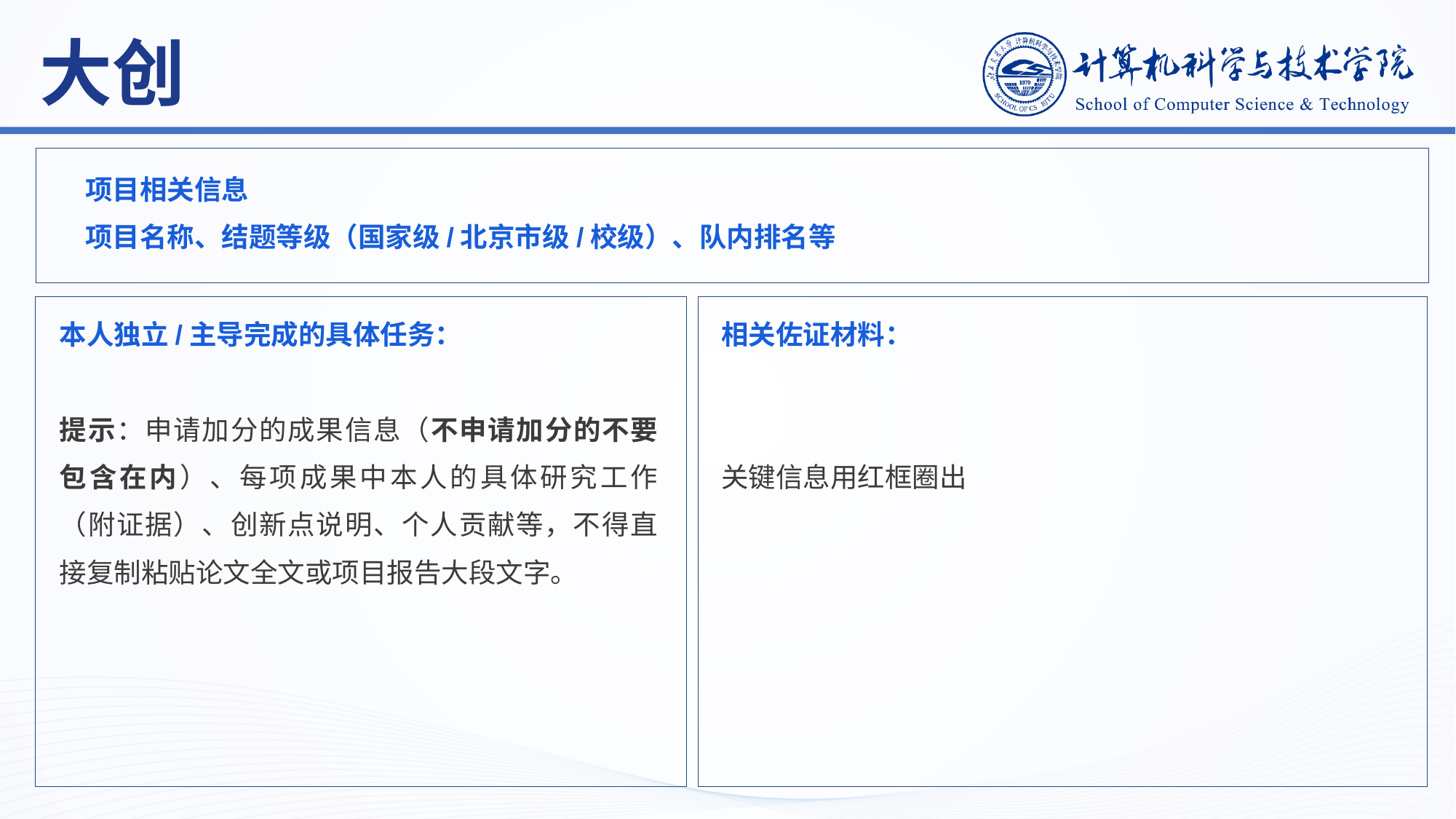

大创

项目相关信息
项目名称、结题等级（国家级/北京市级/校级）、队内排名等

本人独立/主导完成的具体任务：

提示：申请加分的成果信息（不申请加分的不要包含在内）、每项成果中本人的具体研究工作（附证据）、创新点说明、个人贡献等，不得直接复制粘贴论文全文或项目报告大段文字。

相关佐证材料：

关键信息用红框圈出